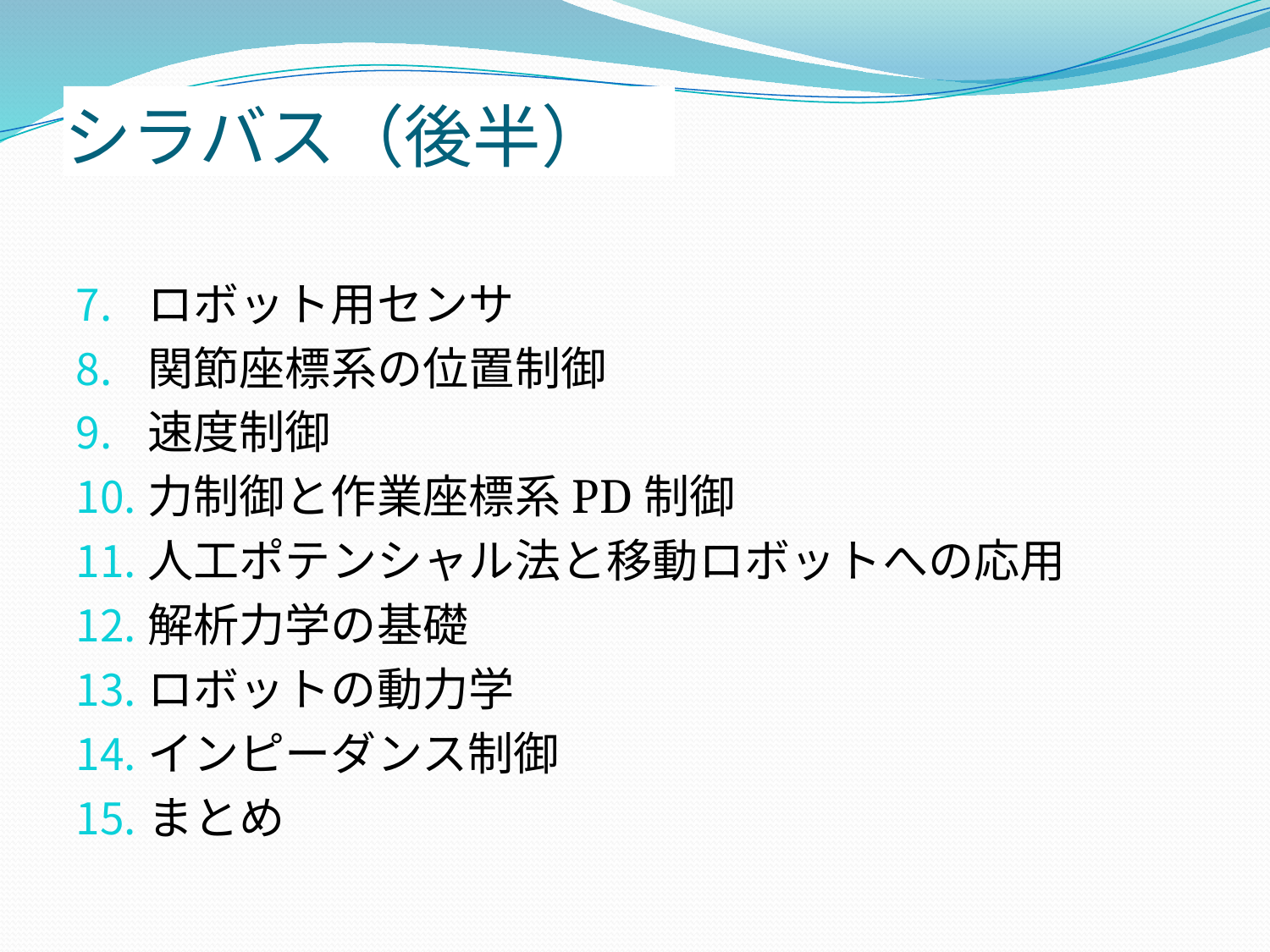

# シラバス（後半）
ロボット用センサ
関節座標系の位置制御
速度制御
力制御と作業座標系PD制御
人工ポテンシャル法と移動ロボットへの応用
解析力学の基礎
ロボットの動力学
インピーダンス制御
まとめ